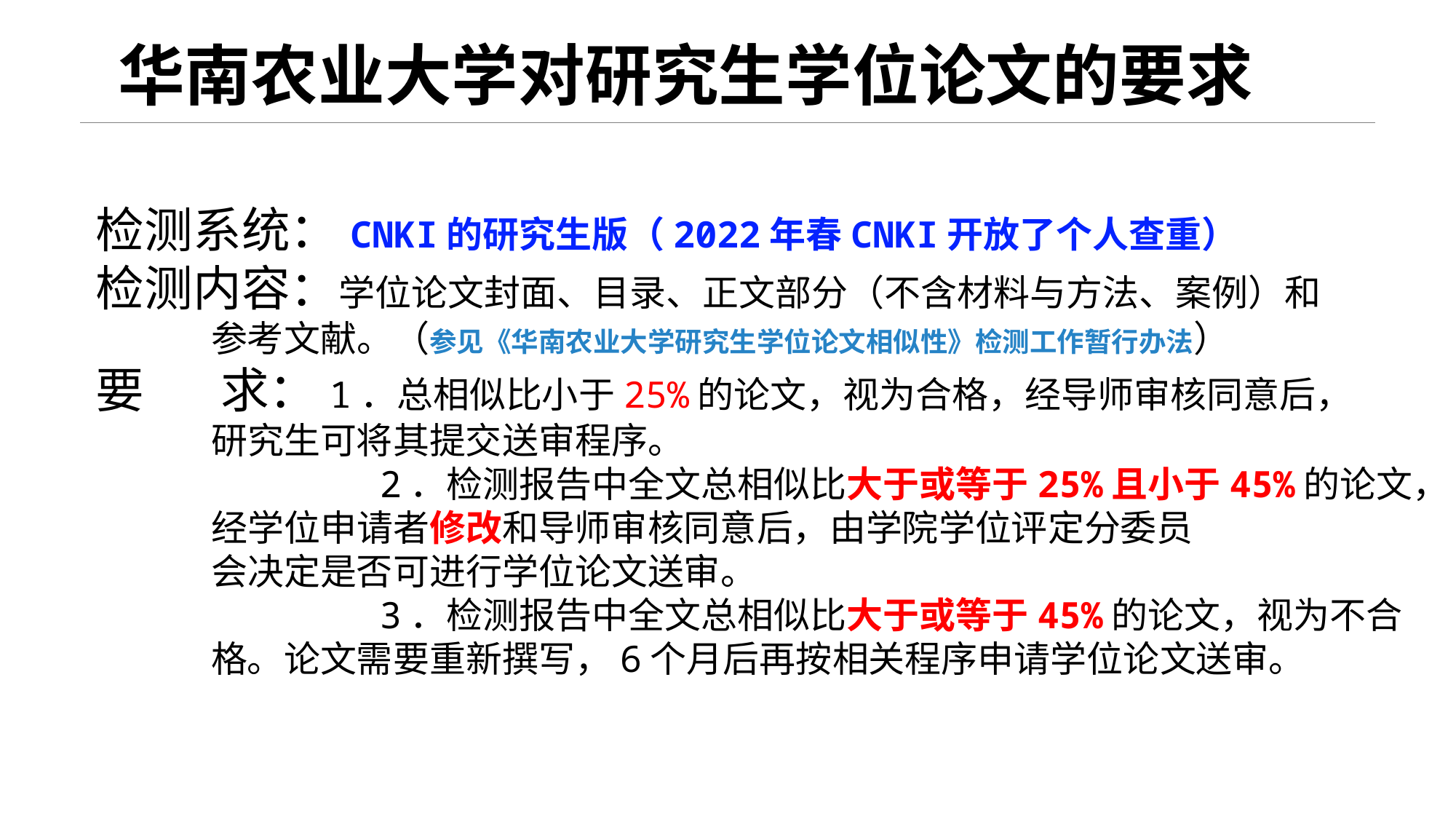

华南农业大学对研究生学位论文的要求
检测系统：CNKI的研究生版（2022年春CNKI开放了个人查重）
检测内容：学位论文封面、目录、正文部分（不含材料与方法、案例）和
             参考文献。（参见《华南农业大学研究生学位论文相似性》检测工作暂行办法）
要       求：1．总相似比小于25%的论文，视为合格，经导师审核同意后，
             研究生可将其提交送审程序。
             2．检测报告中全文总相似比大于或等于25%且小于45%的论文，
             经学位申请者修改和导师审核同意后，由学院学位评定分委员
             会决定是否可进行学位论文送审。
             3．检测报告中全文总相似比大于或等于45%的论文，视为不合
             格。论文需要重新撰写，6个月后再按相关程序申请学位论文送审。